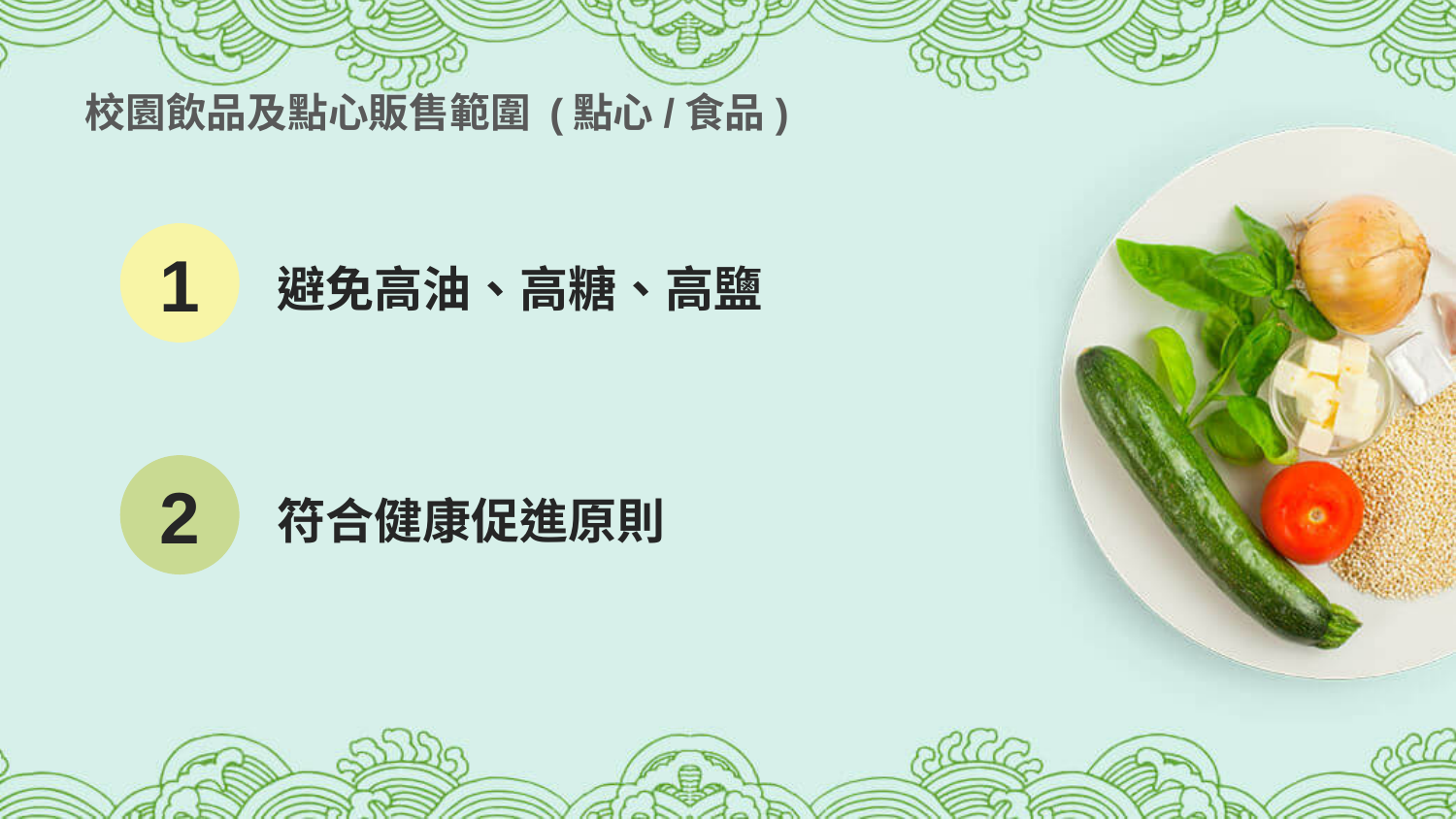

校園飲品及點心販售範圍 (點心/食品)
https://www.ypppt.com/
1
避免高油、高糖、高鹽
2
符合健康促進原則